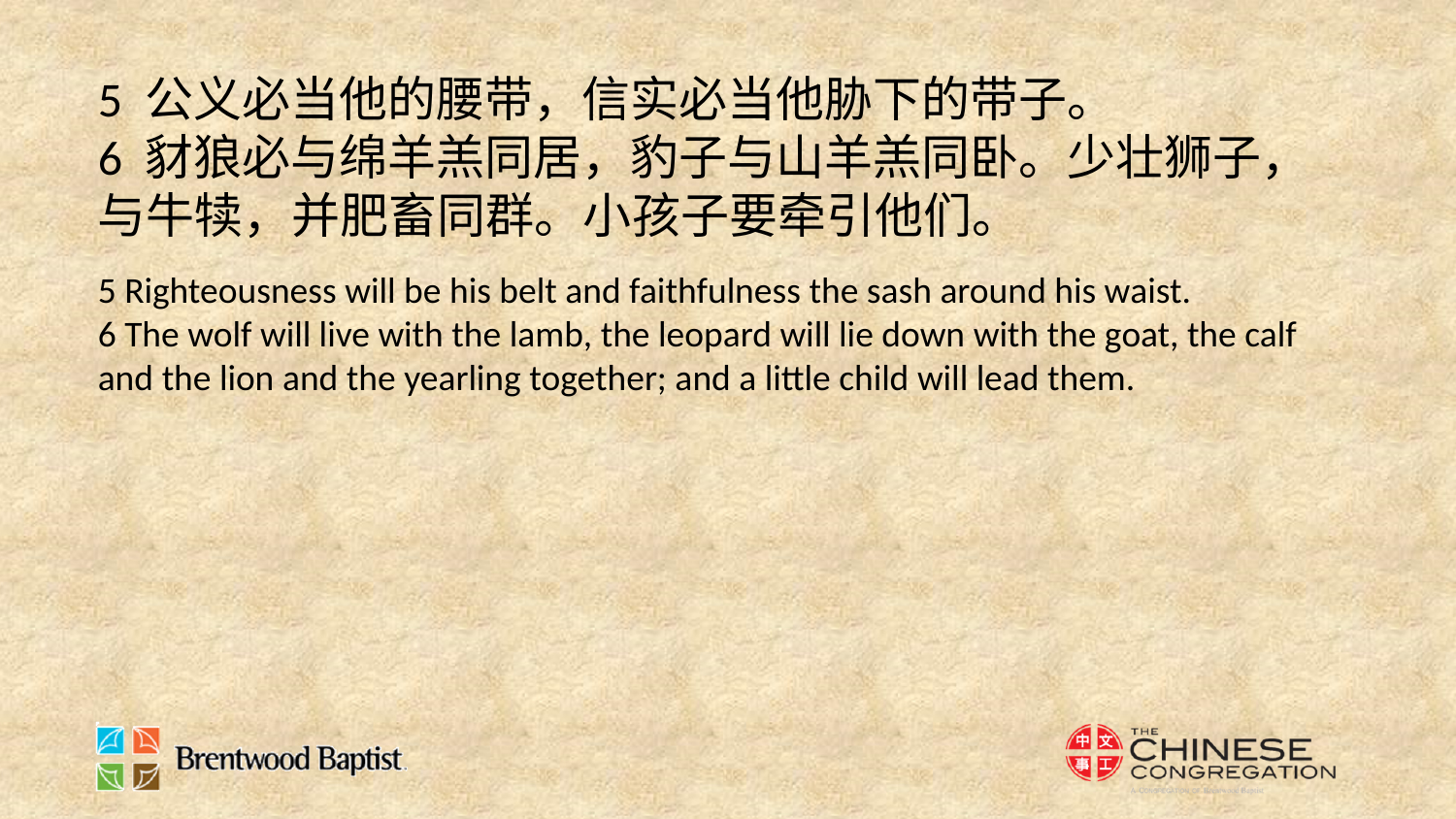

5 公义必当他的腰带，信实必当他胁下的带子。
6 豺狼必与绵羊羔同居，豹子与山羊羔同卧。少壮狮子，与牛犊，并肥畜同群。小孩子要牵引他们。

5 Righteousness will be his belt and faithfulness the sash around his waist.
6 The wolf will live with the lamb, the leopard will lie down with the goat, the calf and the lion and the yearling together; and a little child will lead them.